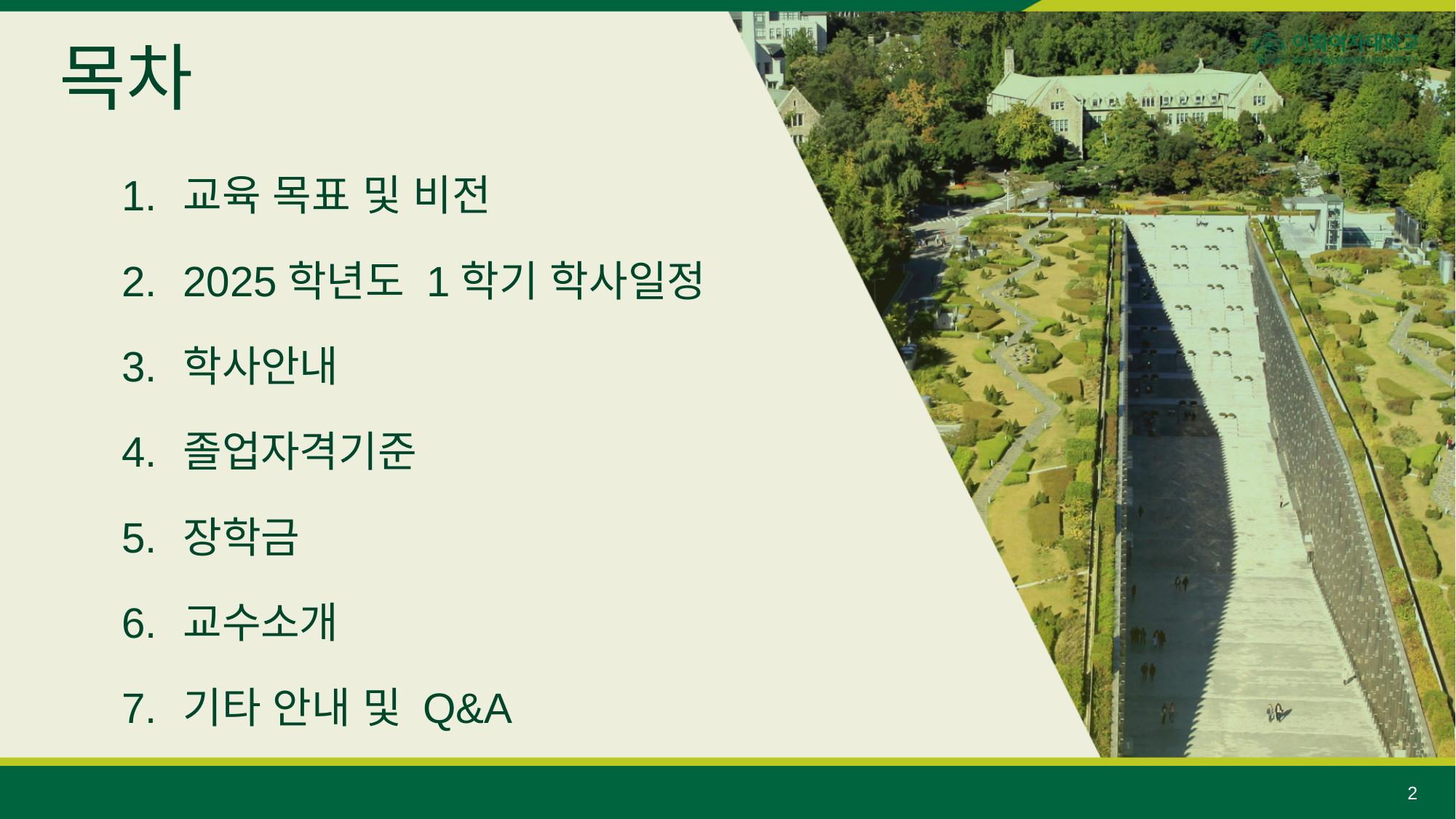

# 목차
교육 목표 및 비전
2025학년도 1학기 학사일정
학사안내
졸업자격기준
장학금
교수소개
기타 안내 및 Q&A
2